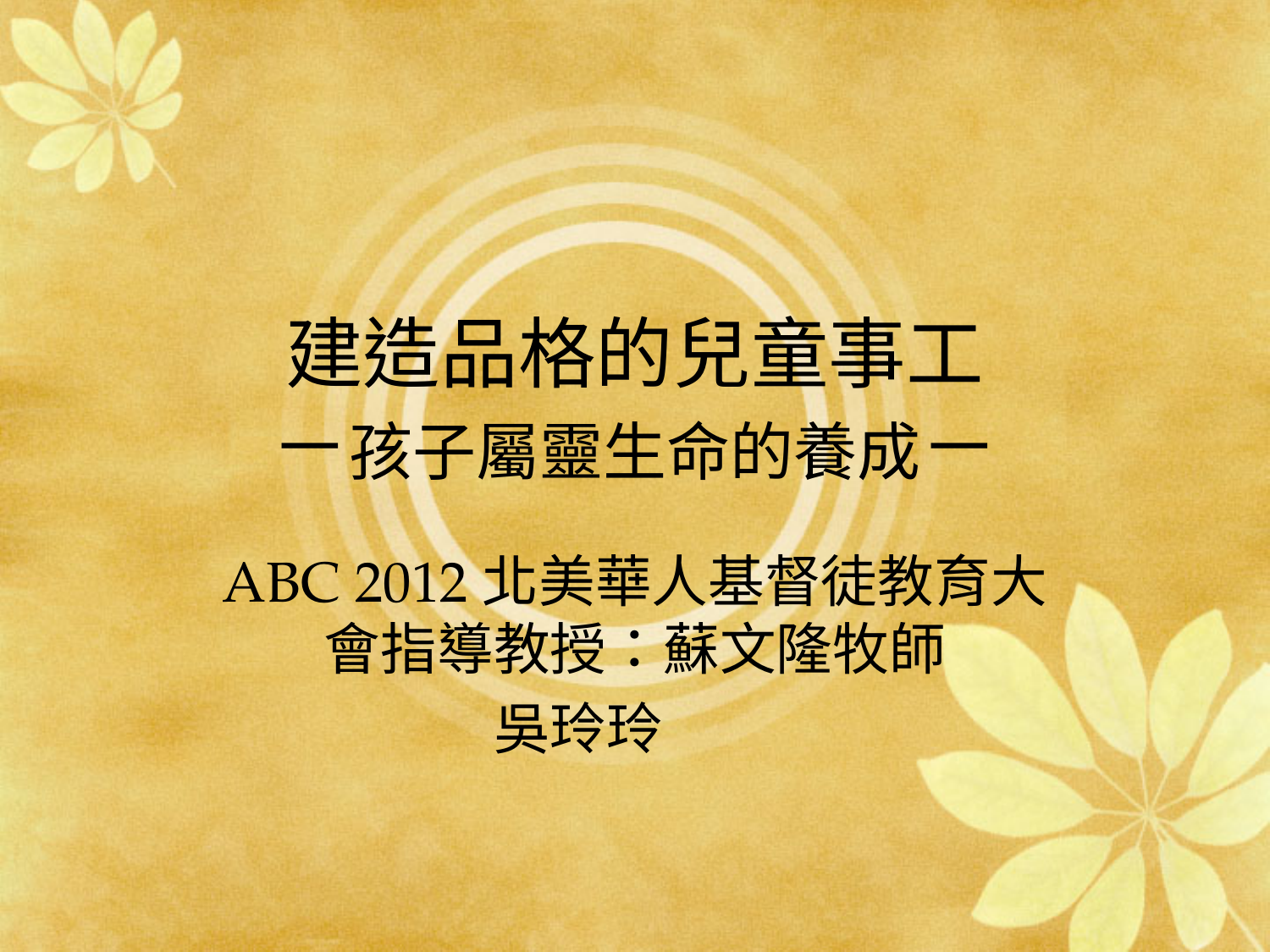

# 建造品格的兒童事工 －孩子屬靈生命的養成－
ABC 2012北美華人基督徒教育大會指導教授：蘇文隆牧師
吳玲玲